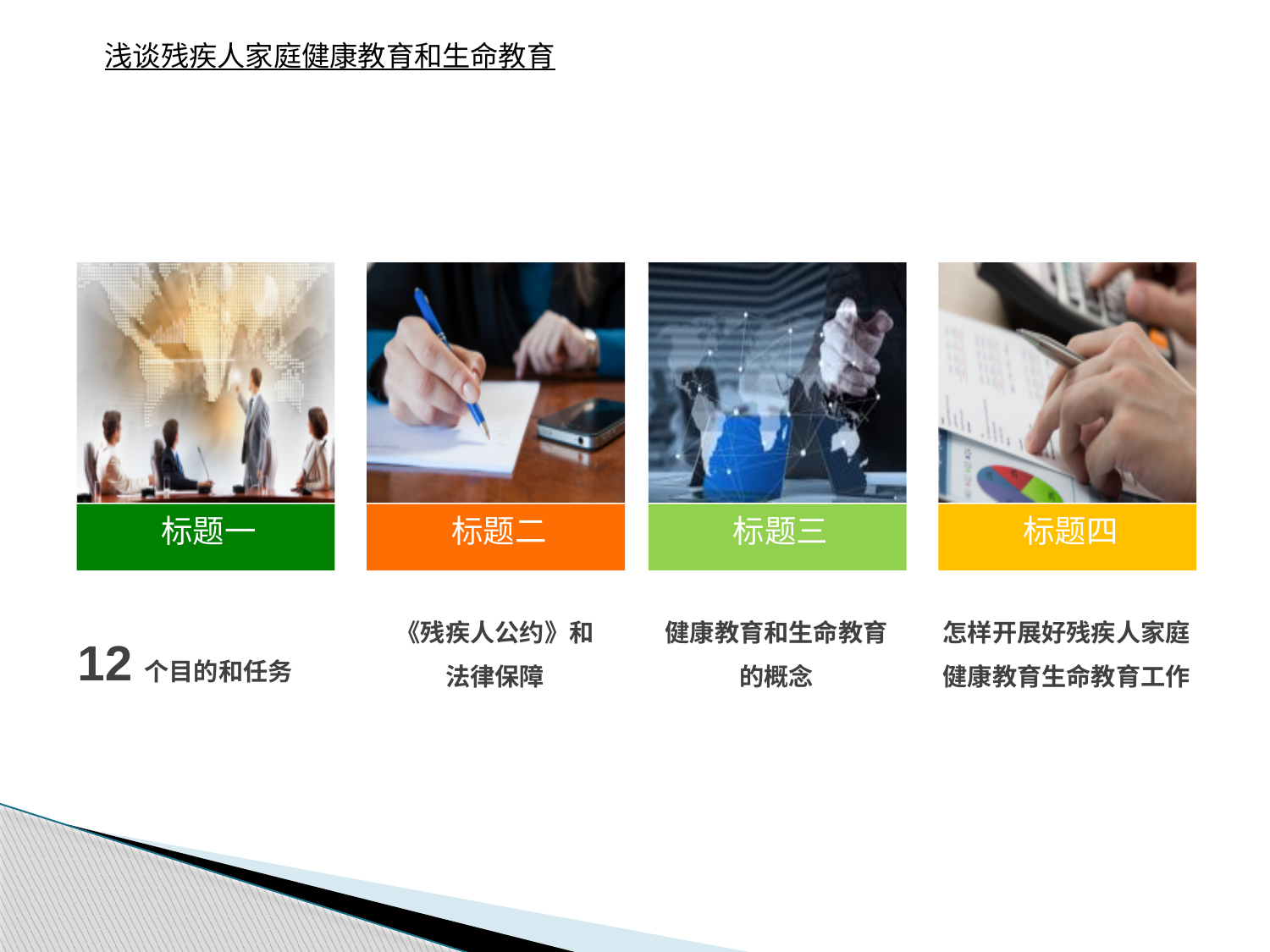

浅谈残疾人家庭健康教育和生命教育

标题一

标题二

标题三

标题四
《残疾人公约》和
法律保障
12个目的和任务
健康教育和生命教育
的概念
怎样开展好残疾人家庭健康教育生命教育工作